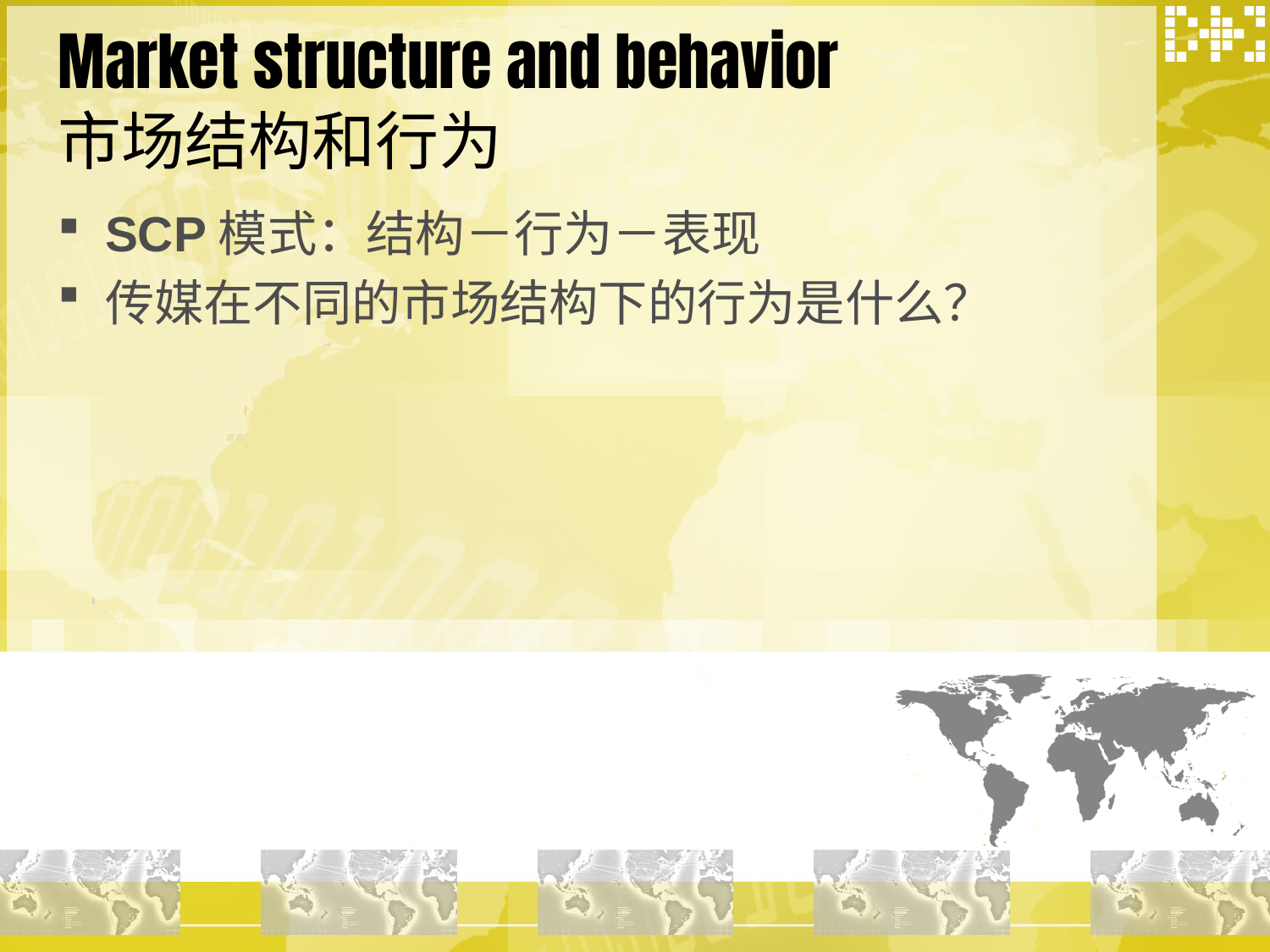

# Market structure and behavior 市场结构和行为
SCP模式：结构－行为－表现
传媒在不同的市场结构下的行为是什么？